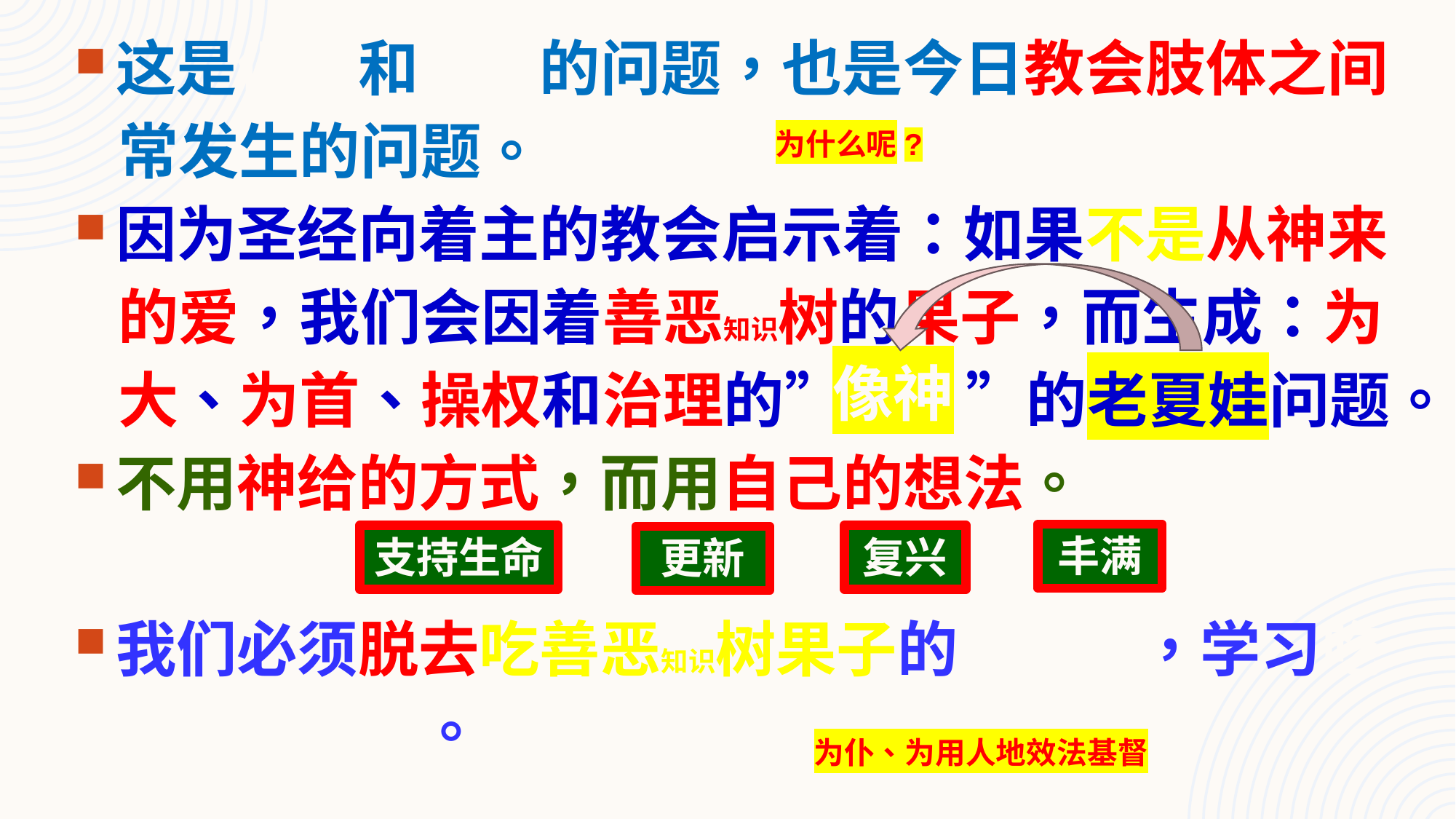

这是保罗和马可的问题，也是今日教会肢体之间
常发生的问题。
因为圣经向着主的教会启示着：如果不是从神来
的爱，我们会因着善恶知识树的果子，而生成：为
大、为首、操权和治理的”　　”的老夏娃问题。
不用神给的方式，而用自己的想法。

我们必须脱去吃善恶知识树果子的老习性，学习吃
生命树果子。
为什么呢?

像神
丰满
支持生命
复兴
更新
为仆、为用人地效法基督